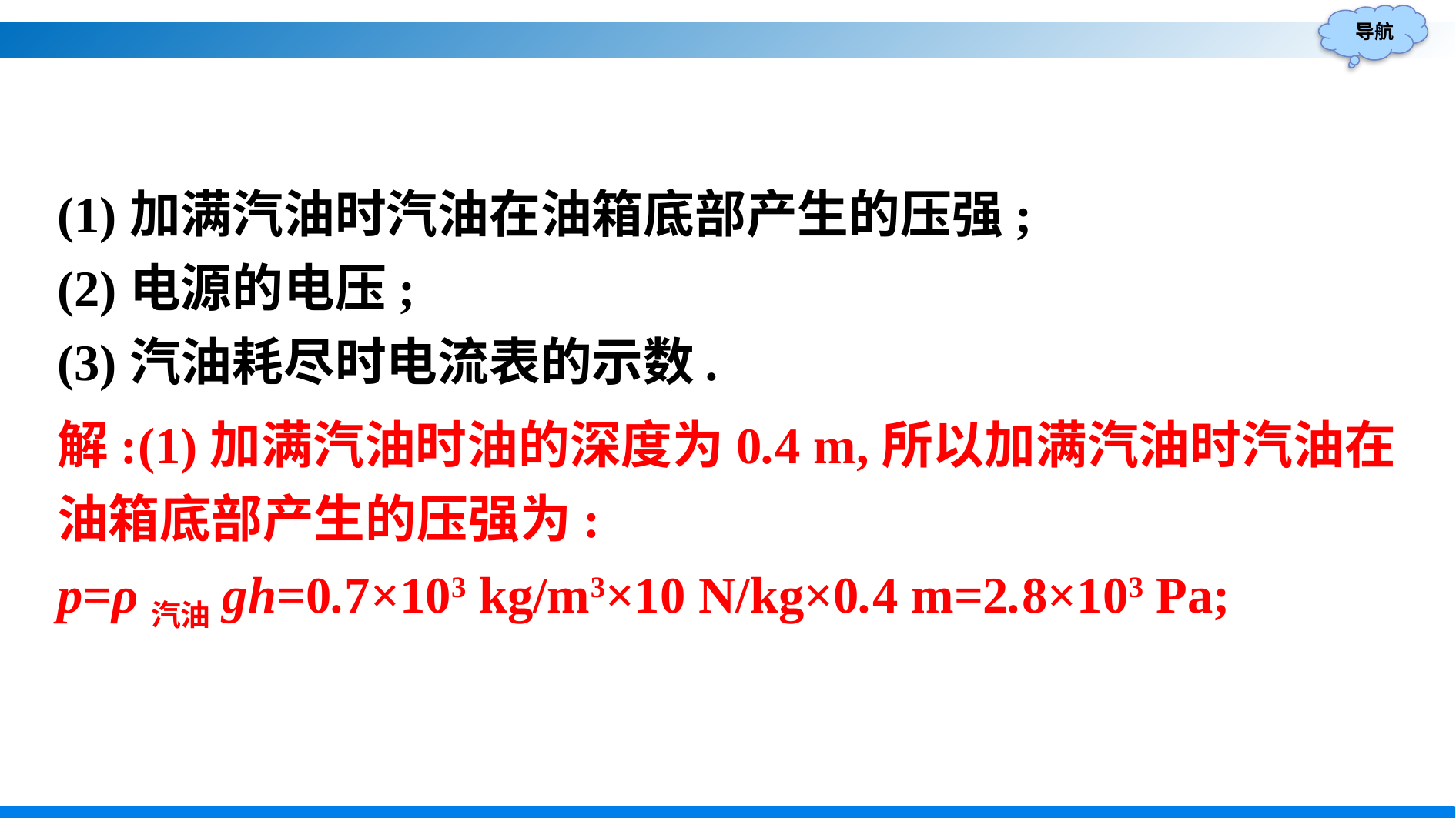

(1)加满汽油时汽油在油箱底部产生的压强;
(2)电源的电压;
(3)汽油耗尽时电流表的示数.
解:(1)加满汽油时油的深度为0.4 m,所以加满汽油时汽油在油箱底部产生的压强为:
p=ρ汽油gh=0.7×103 kg/m3×10 N/kg×0.4 m=2.8×103 Pa;